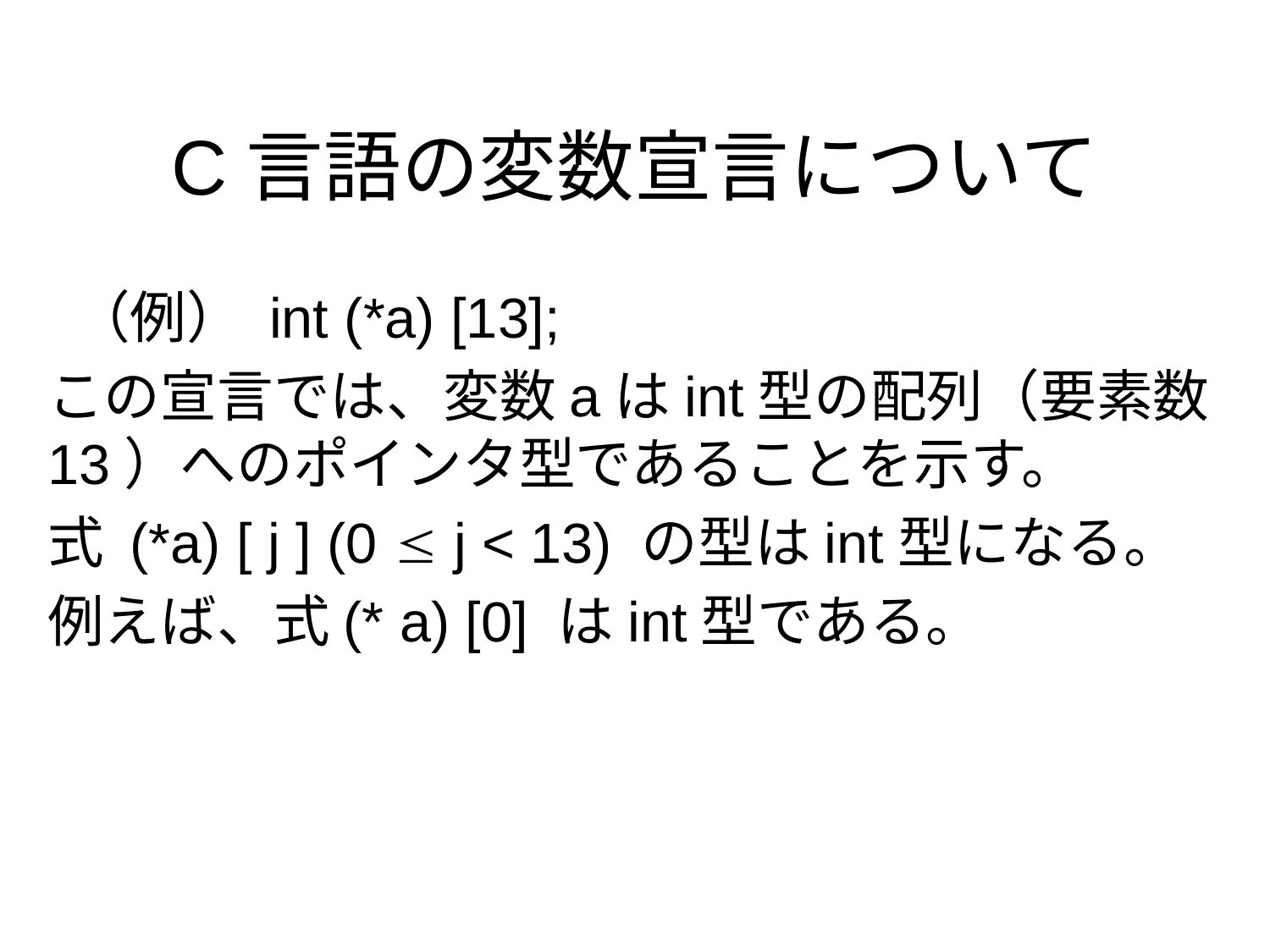

# C言語の変数宣言について
 （例） int (*a) [13];
この宣言では、変数aはint型の配列（要素数13）へのポインタ型であることを示す。
式 (*a) [ j ] (0 ≤ j < 13) の型はint型になる。
例えば、式(* a) [0] はint型である。